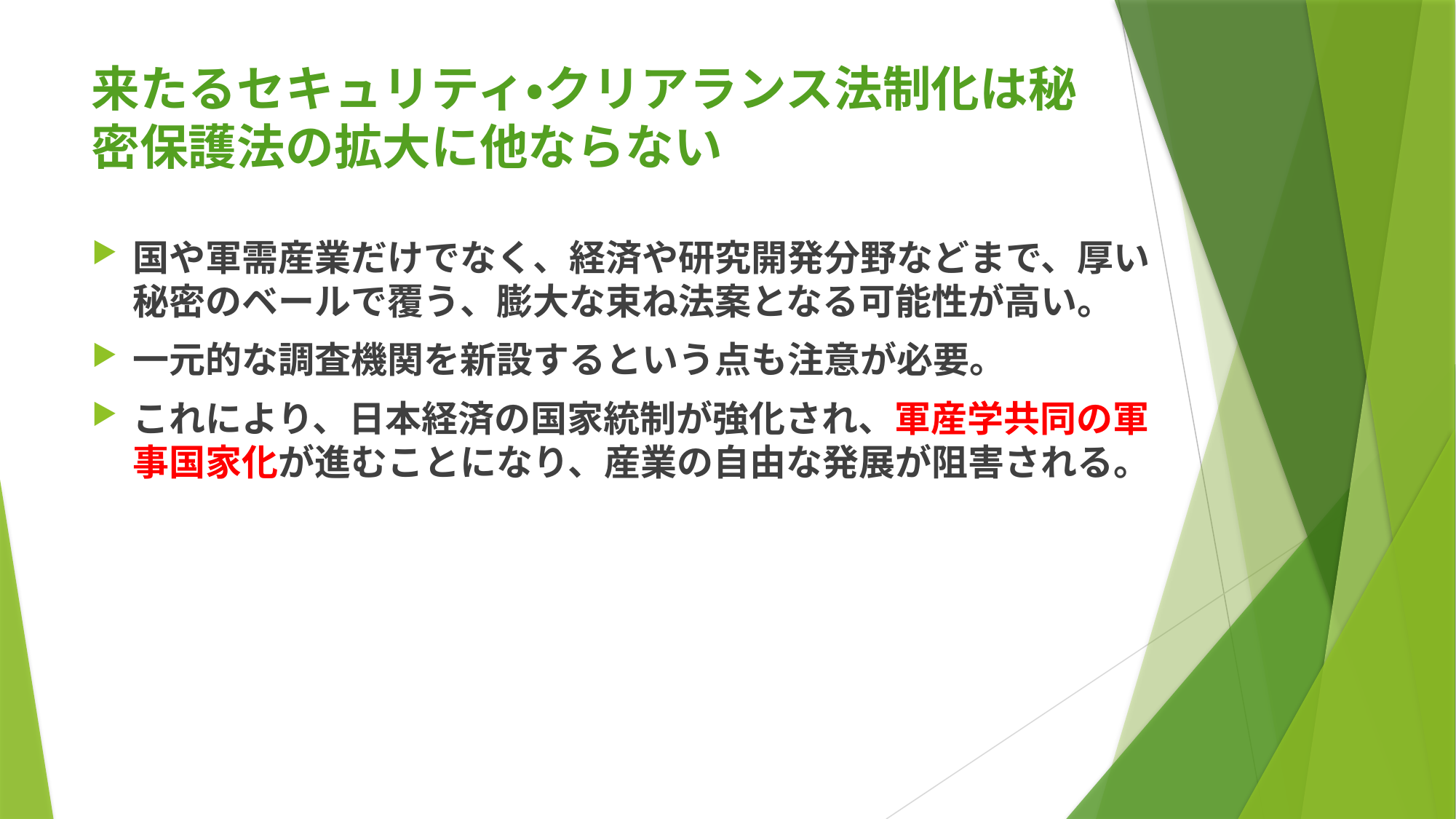

# 来たるセキュリティ・クリアランス法制化は秘密保護法の拡大に他ならない
国や軍需産業だけでなく、経済や研究開発分野などまで、厚い秘密のベールで覆う、膨大な束ね法案となる可能性が高い。
一元的な調査機関を新設するという点も注意が必要。
これにより、日本経済の国家統制が強化され、軍産学共同の軍事国家化が進むことになり、産業の自由な発展が阻害される。
35